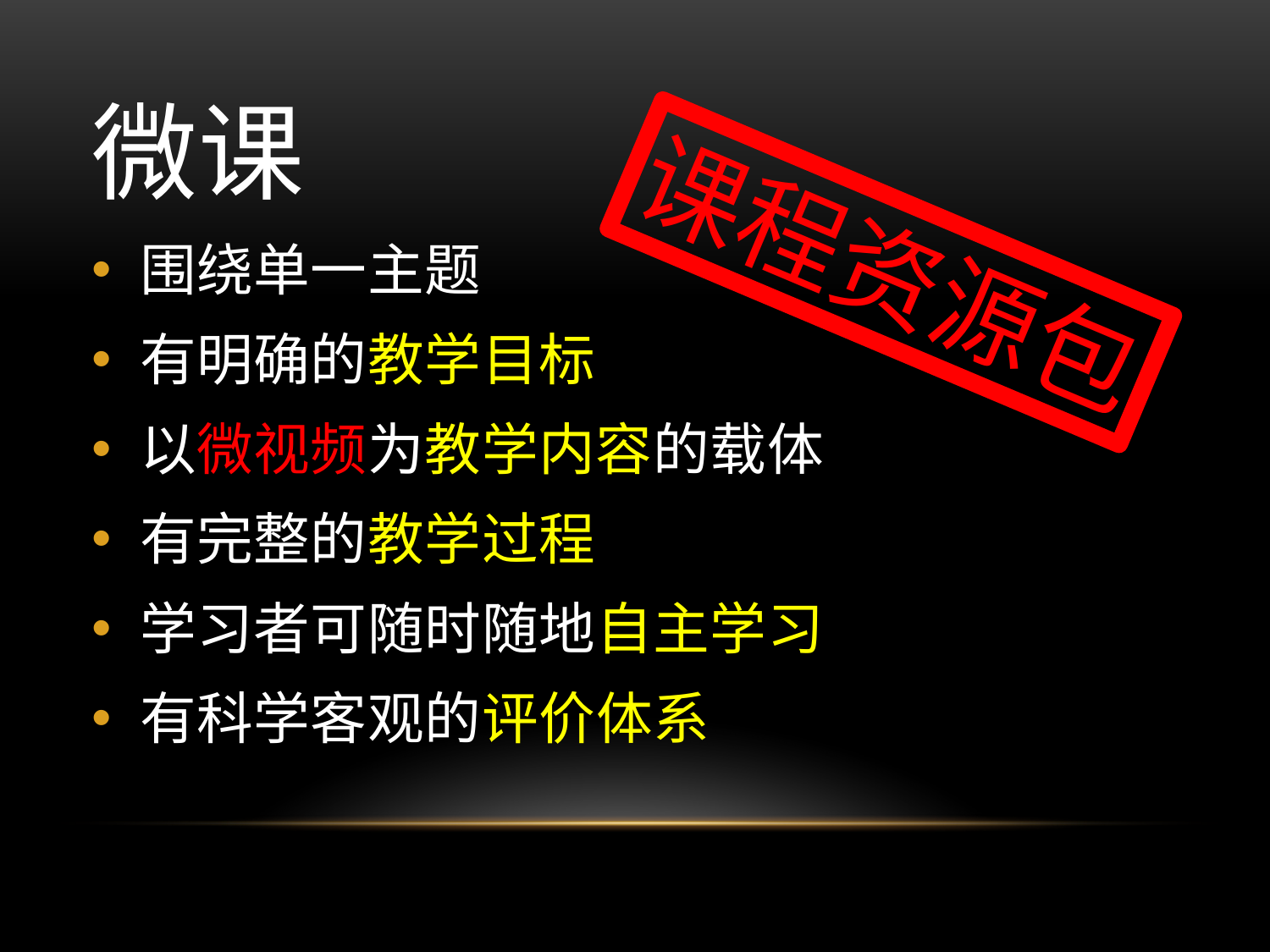

微课
围绕单一主题
有明确的教学目标
以微视频为教学内容的载体
有完整的教学过程
学习者可随时随地自主学习
有科学客观的评价体系
课程资源包